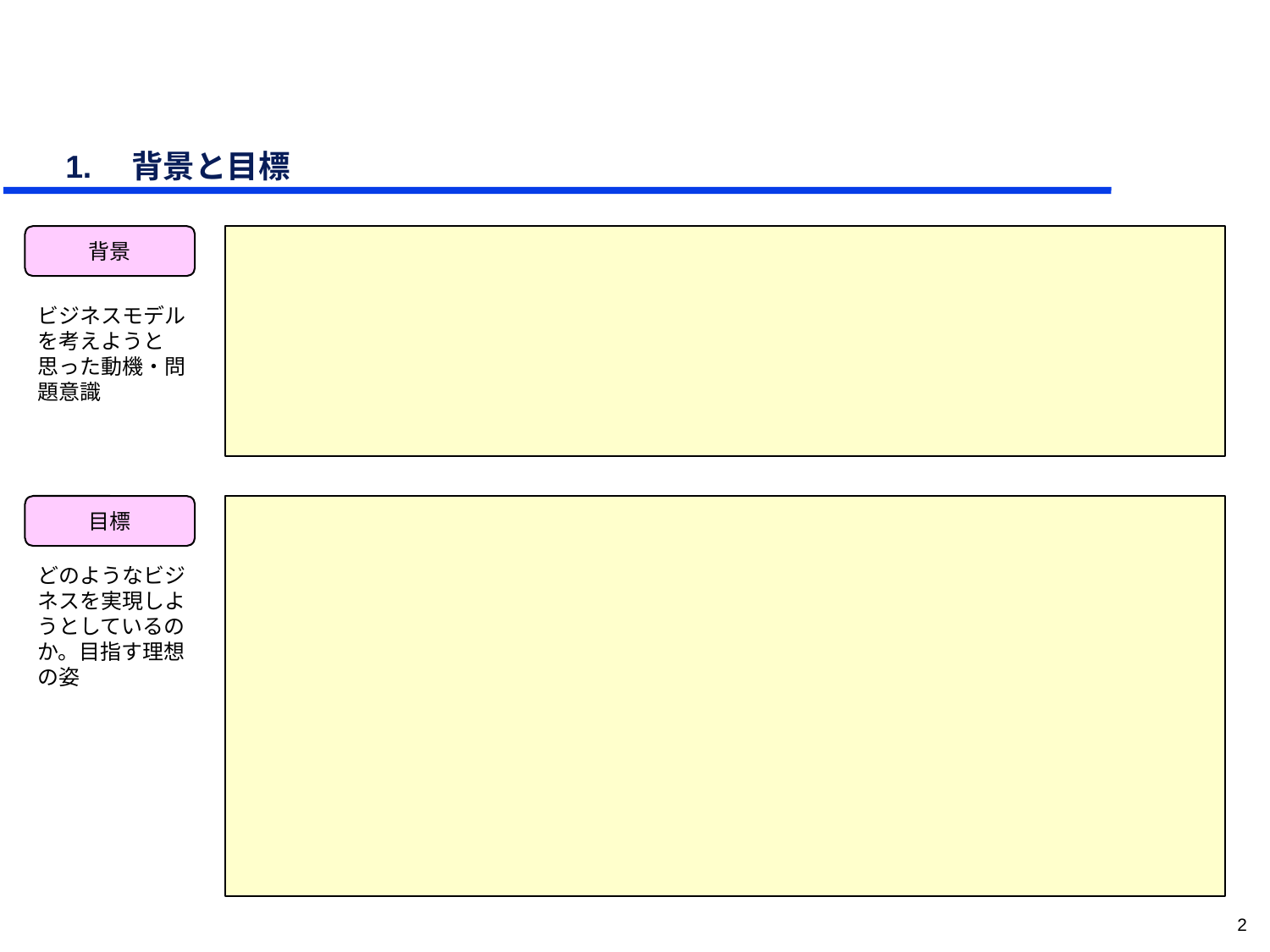

# 1.　背景と目標
背景

ビジネスモデルを考えようと思った動機・問題意識
目標

どのようなビジネスを実現しようとしているのか。目指す理想の姿